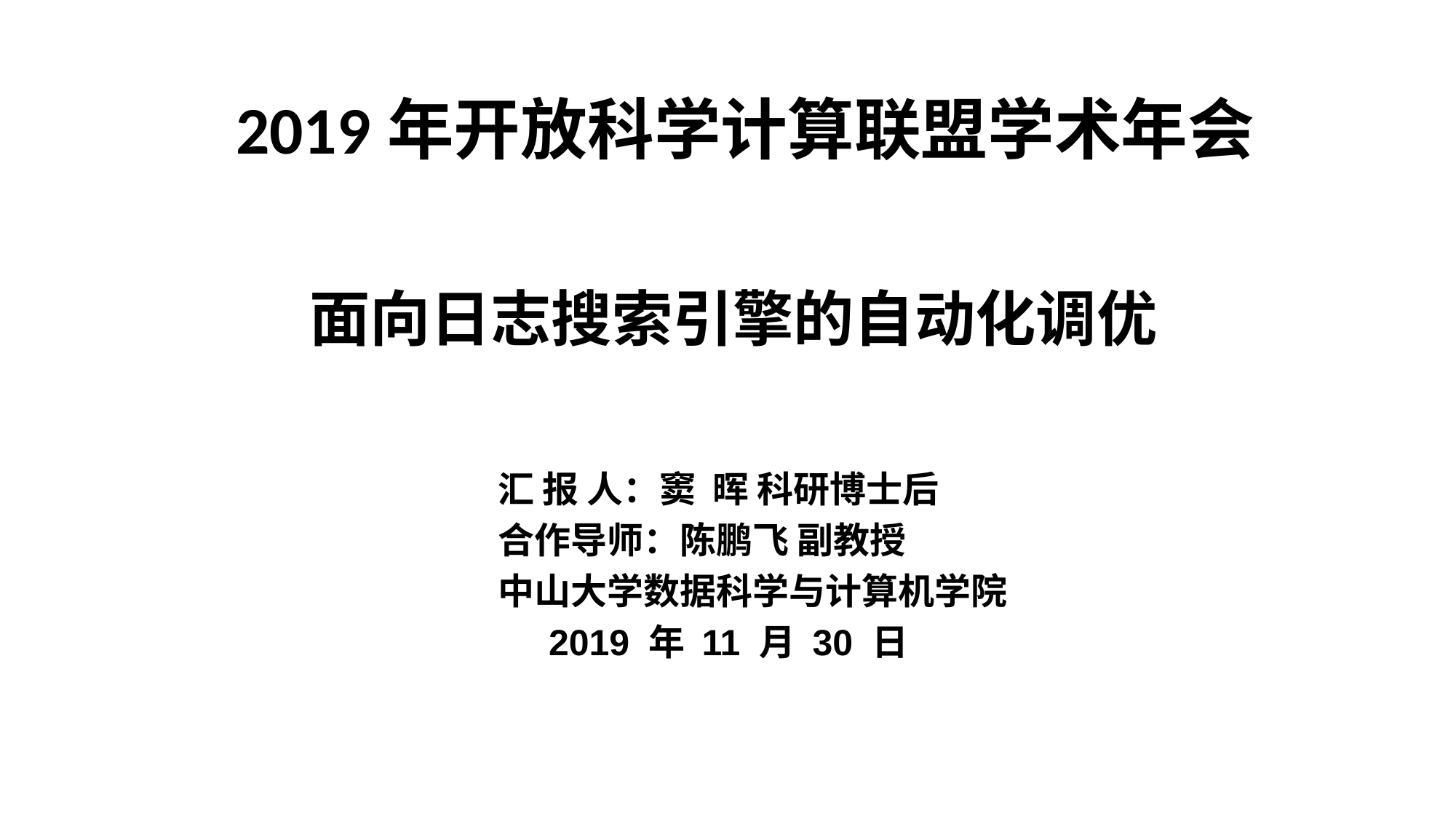

2019年开放科学计算联盟学术年会
# 面向日志搜索引擎的自动化调优
汇 报 人：窦  晖 科研博士后
合作导师：陈鹏飞 副教授
中山大学数据科学与计算机学院
     2019 年 11 月 30 日